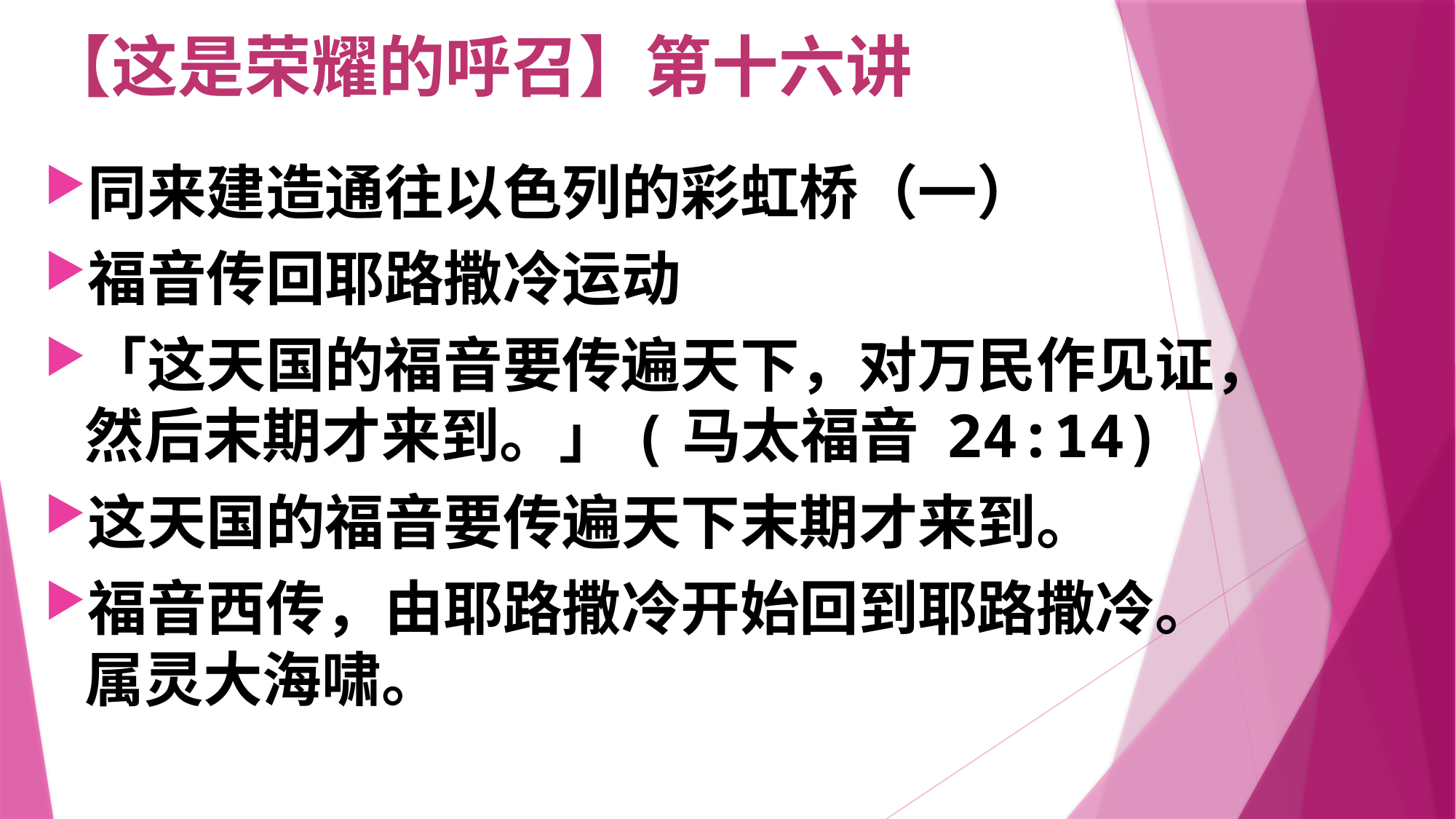

# 【这是荣耀的呼召】第十六讲
同来建造通往以色列的彩虹桥（一）
福音传回耶路撒冷运动
「这天国的福音要传遍天下，对万民作见证，然后末期才来到。」(马太福音 24:14)
这天国的福音要传遍天下末期才来到。
福音西传，由耶路撒冷开始回到耶路撒冷。属灵大海啸。